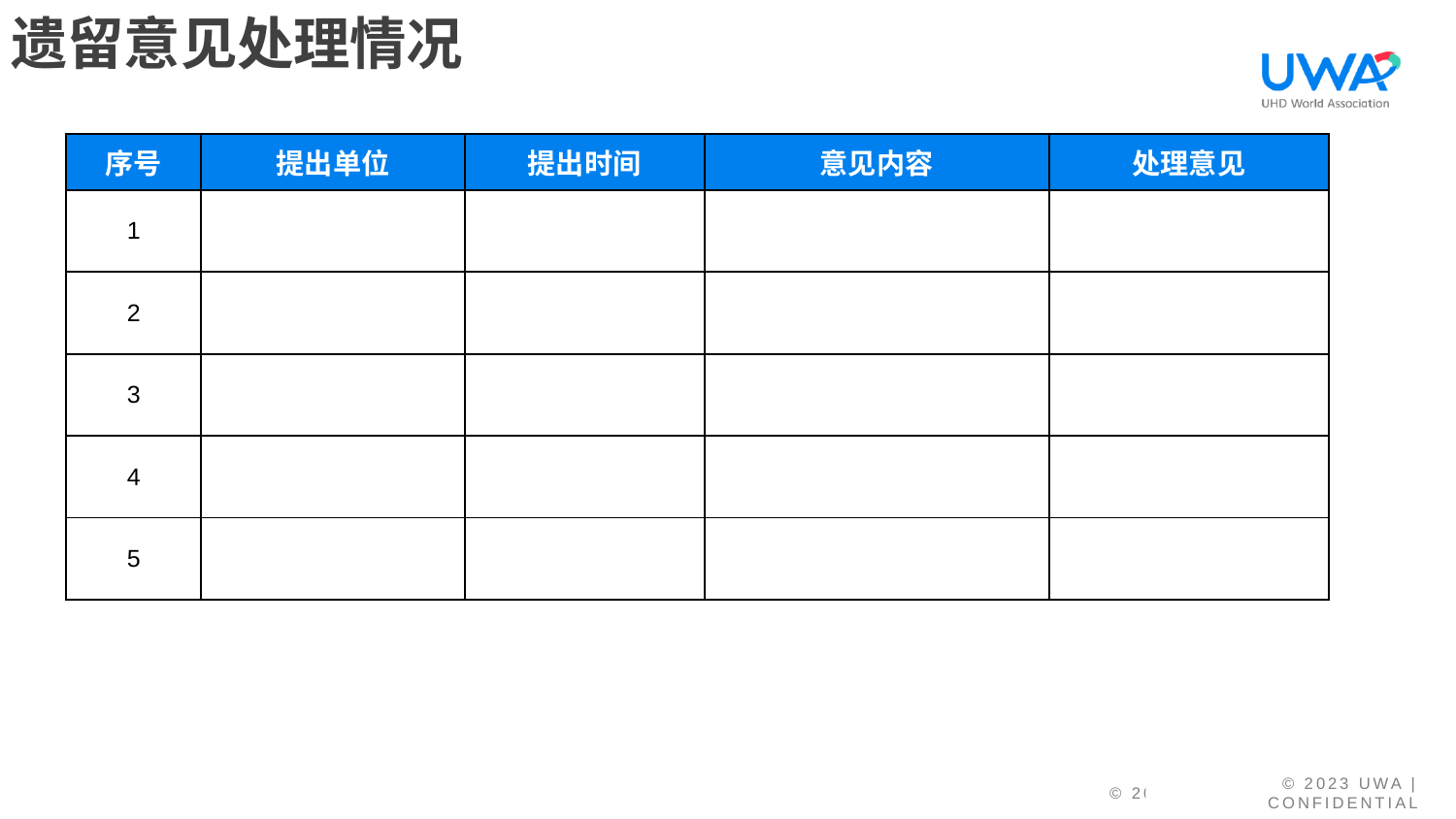

# 遗留意见处理情况
| 序号 | 提出单位 | 提出时间 | 意见内容 | 处理意见 |
| --- | --- | --- | --- | --- |
| 1 |  |  |  |  |
| 2 |  |  |  |  |
| 3 |  |  |  |  |
| 4 |  |  |  |  |
| 5 |  |  |  |  |